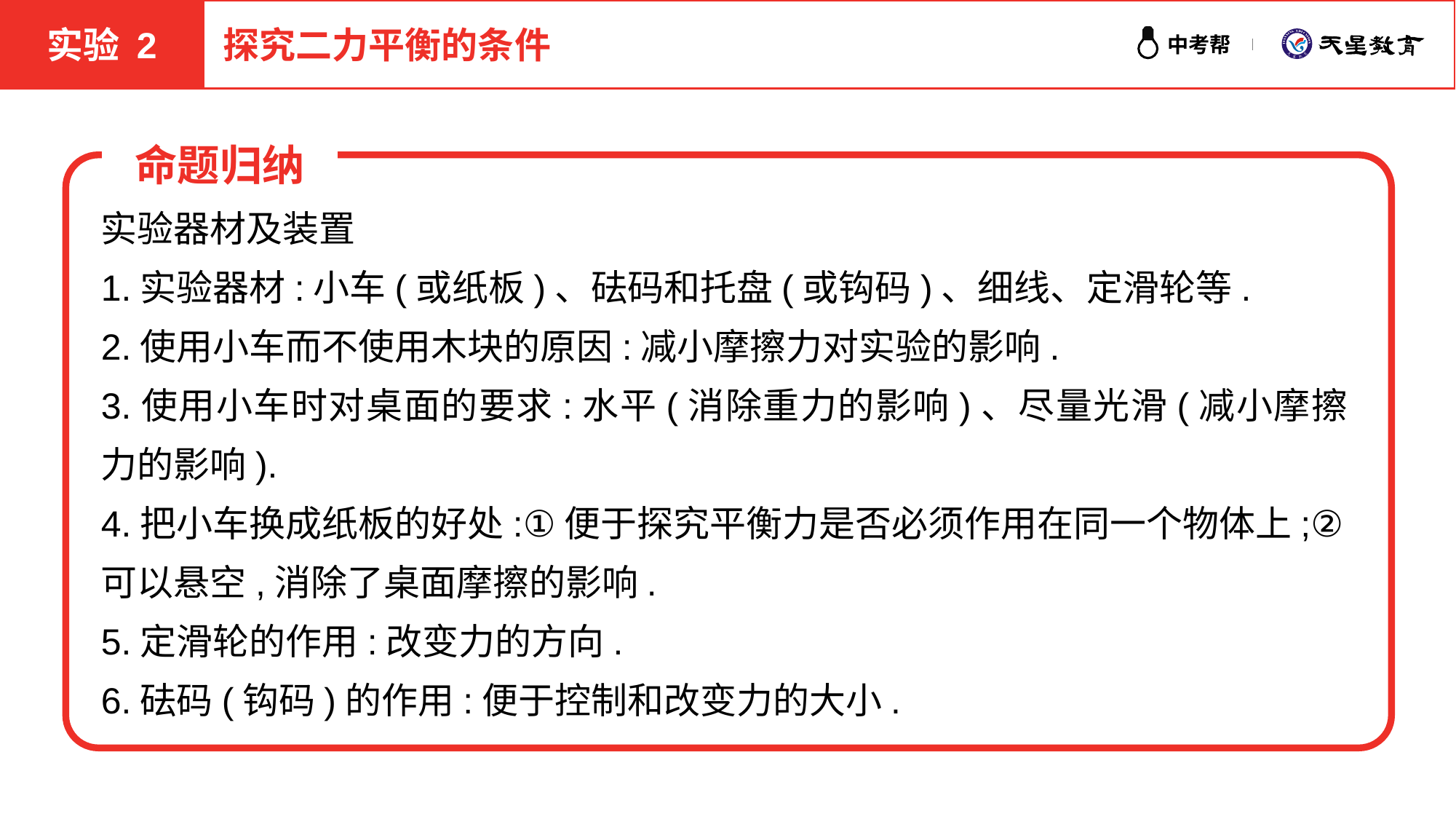

实验 2
探究二力平衡的条件
命题归纳

实验器材及装置
1.实验器材:小车(或纸板)、砝码和托盘(或钩码)、细线、定滑轮等.
2.使用小车而不使用木块的原因:减小摩擦力对实验的影响.
3.使用小车时对桌面的要求:水平(消除重力的影响)、尽量光滑(减小摩擦力的影响).
4.把小车换成纸板的好处:①便于探究平衡力是否必须作用在同一个物体上;②可以悬空,消除了桌面摩擦的影响.
5.定滑轮的作用:改变力的方向.
6.砝码(钩码)的作用:便于控制和改变力的大小.